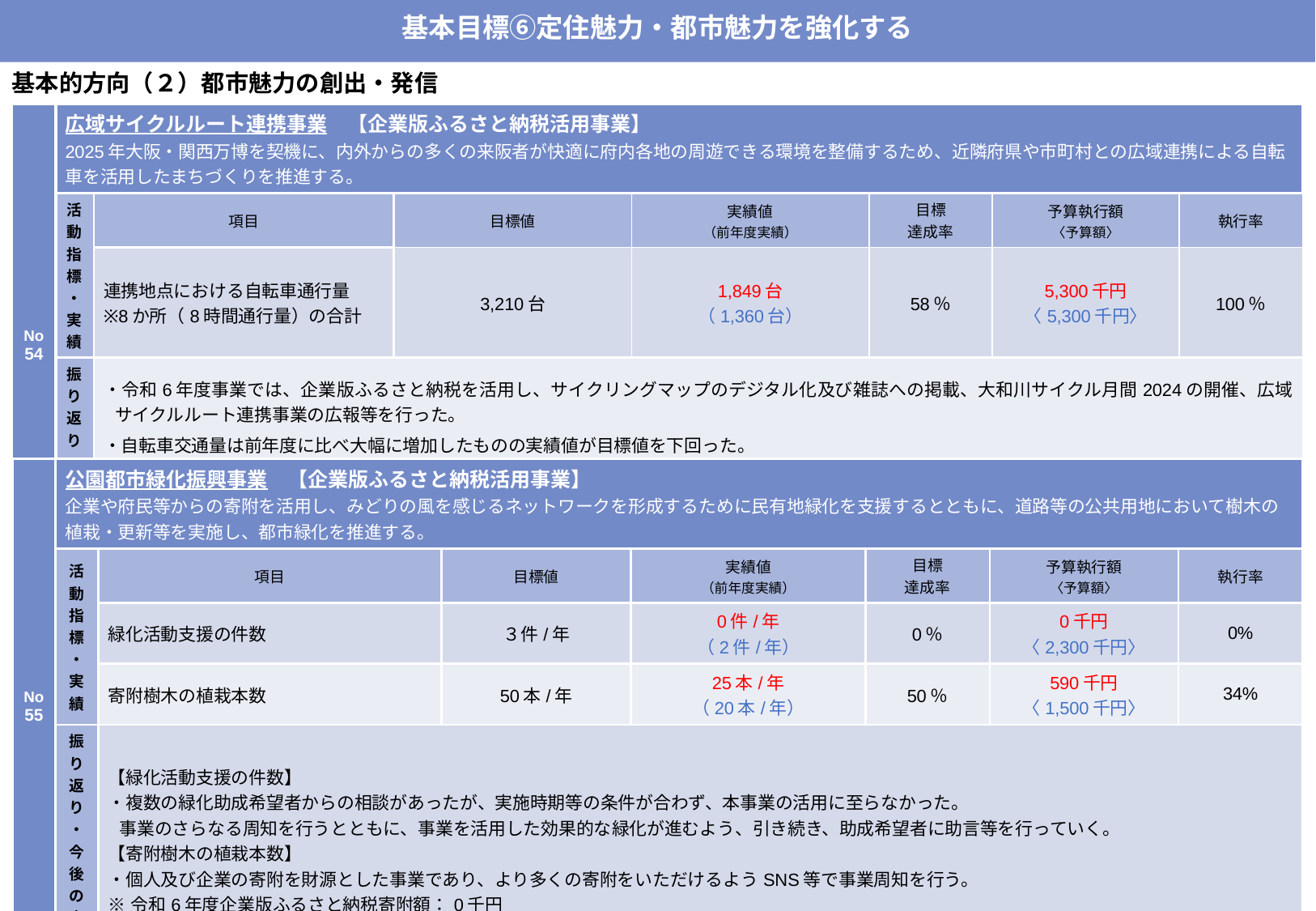

基本目標⑥定住魅力・都市魅力を強化する
基本的方向（２）都市魅力の創出・発信
| No 54 | 広域サイクルルート連携事業　【企業版ふるさと納税活用事業】　 2025年大阪・関西万博を契機に、内外からの多くの来阪者が快適に府内各地の周遊できる環境を整備するため、近隣府県や市町村との広域連携による自転車を活用したまちづくりを推進する。 |  |  |  |  |  |  |
| --- | --- | --- | --- | --- | --- | --- | --- |
|  | 活動指標・ 実績 | 項目 | 目標値 | 実績値 （前年度実績） | 目標 達成率 | 予算執行額 〈予算額〉 | 執行率 |
|  |  | 連携地点における自転車通行量 ※8か所（8時間通行量）の合計 | 3,210台 | 1,849台 （1,360台） | 58％ | 5,300千円 〈5,300千円〉 | 100％ |
|  | 振り返り・ 今後の方針 | ・令和6年度事業では、企業版ふるさと納税を活用し、サイクリングマップのデジタル化及び雑誌への掲載、大和川サイクル月間2024の開催、広域サイクルルート連携事業の広報等を行った。 ・自転車交通量は前年度に比べ大幅に増加したものの実績値が目標値を下回った。 ・令和7年度は、大阪府サイクルルートの整備効果をより発揮できるよう、令和3年度に作成したサイクリングマップの更新に加え、アプリを活用したサイクルルートの情報発信を行うなど事業の周知を図っていく。また、これまでの交通量調査では同条件で調査できないことを踏まえ、サイクルルートの情報発信を行っているアプリである「自転車ナビタイム」のアクセスを活動指標に切替えて実績評価を行う。 ※令和6年度企業版ふるさと納税寄附額：5,300千円 |  |  |  |  |  |
| No55 | 公園都市緑化振興事業　【企業版ふるさと納税活用事業】 企業や府民等からの寄附を活用し、みどりの風を感じるネットワークを形成するために民有地緑化を支援するとともに、道路等の公共用地において樹木の植栽・更新等を実施し、都市緑化を推進する。 |  |  |  |  |  |  |
| --- | --- | --- | --- | --- | --- | --- | --- |
|  | 活動指標・実績 | 項目 | 目標値 | 実績値 （前年度実績） | 目標 達成率 | 予算執行額 〈予算額〉 | 執行率 |
|  |  | 緑化活動支援の件数 | ３件/年 | 0件/年 （2件/年） | 0％ | 0千円 〈2,300千円〉 | 0% |
|  |  | 寄附樹木の植栽本数 | 50本/年 | 25本/年 （20本/年） | 50％ | 590千円 〈1,500千円〉 | 34% |
|  | 振り返り・ 今後の方針 | 【緑化活動支援の件数】 ・複数の緑化助成希望者からの相談があったが、実施時期等の条件が合わず、本事業の活用に至らなかった。 事業のさらなる周知を行うとともに、事業を活用した効果的な緑化が進むよう、引き続き、助成希望者に助言等を行っていく。 【寄附樹木の植栽本数】 ・個人及び企業の寄附を財源とした事業であり、より多くの寄附をいただけるようSNS等で事業周知を行う。 ※令和6年度企業版ふるさと納税寄附額：0千円 |  |  |  |  |  |
39